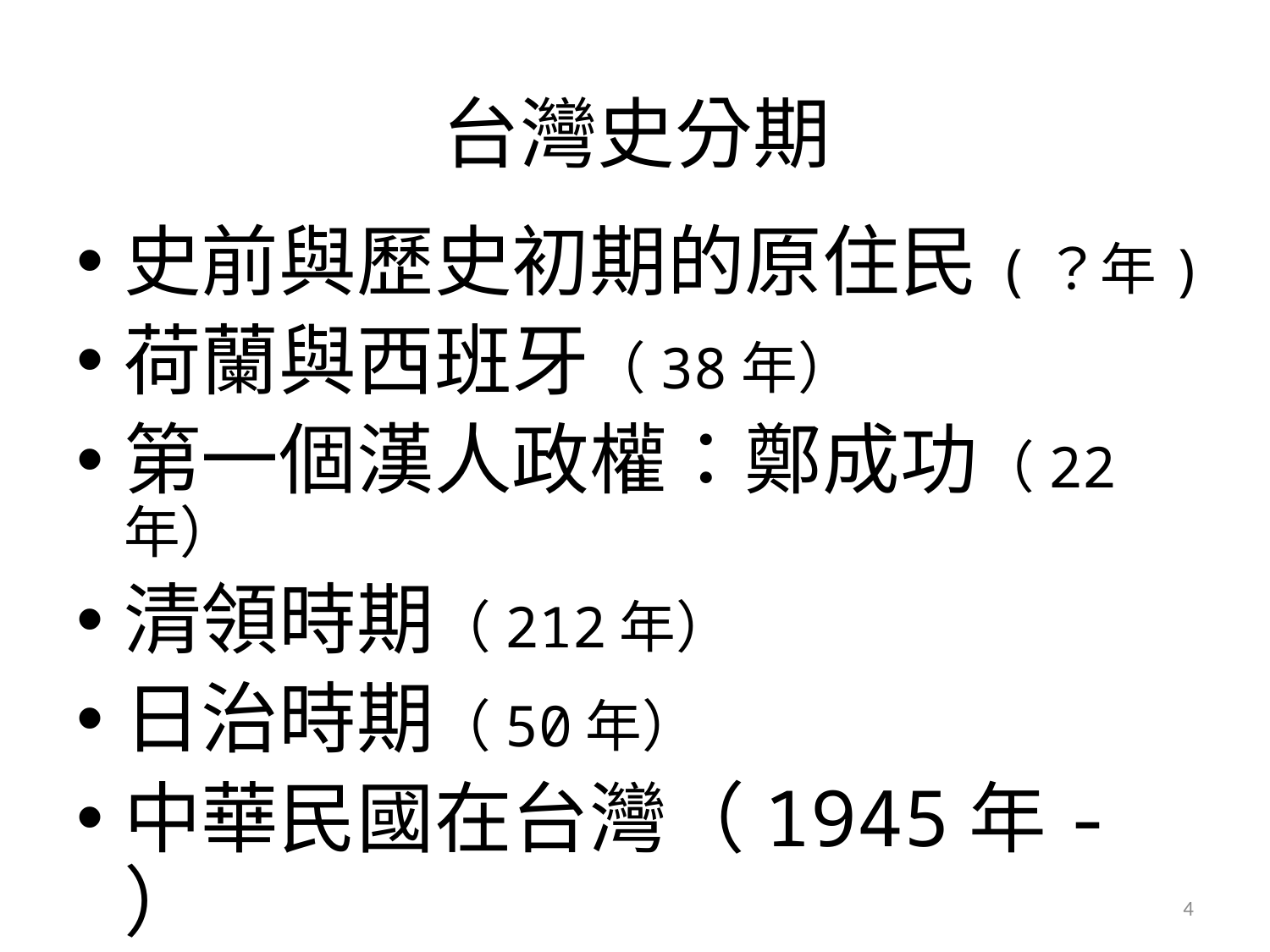

# 台灣史分期
史前與歷史初期的原住民(？年)
荷蘭與西班牙（38年）
第一個漢人政權：鄭成功（22年）
清領時期（212年）
日治時期（50年）
中華民國在台灣（1945年-   ）
4